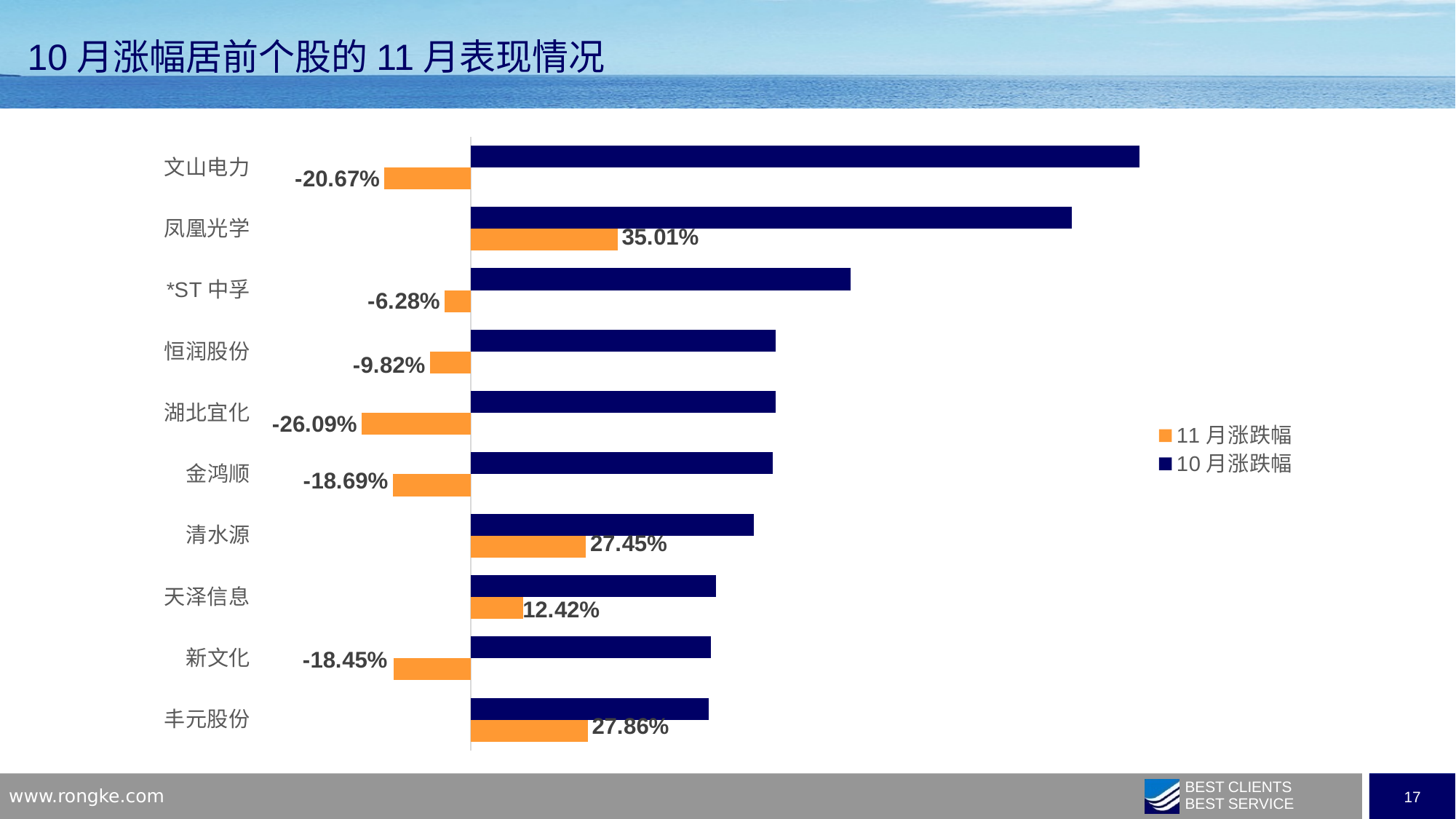

10月涨幅居前个股的11月表现情况

### Chart

| Category | 10月涨跌幅 | 11月涨跌幅 |
|---|---|---|
| 文山电力 | 1.5955 | -0.2067 |
| 凤凰光学 | 1.4351 | 0.3501 |
| *ST中孚 | 0.9058 | -0.0628 |
| 恒润股份 | 0.7284 | -0.0982 |
| 湖北宜化 | 0.7275 | -0.2609 |
| 金鸿顺 | 0.7207 | -0.1869 |
| 清水源 | 0.6749 | 0.2745 |
| 天泽信息 | 0.5846 | 0.1242 |
| 新文化 | 0.5725 | -0.1845 |
| 丰元股份 | 0.5675 | 0.2786 |